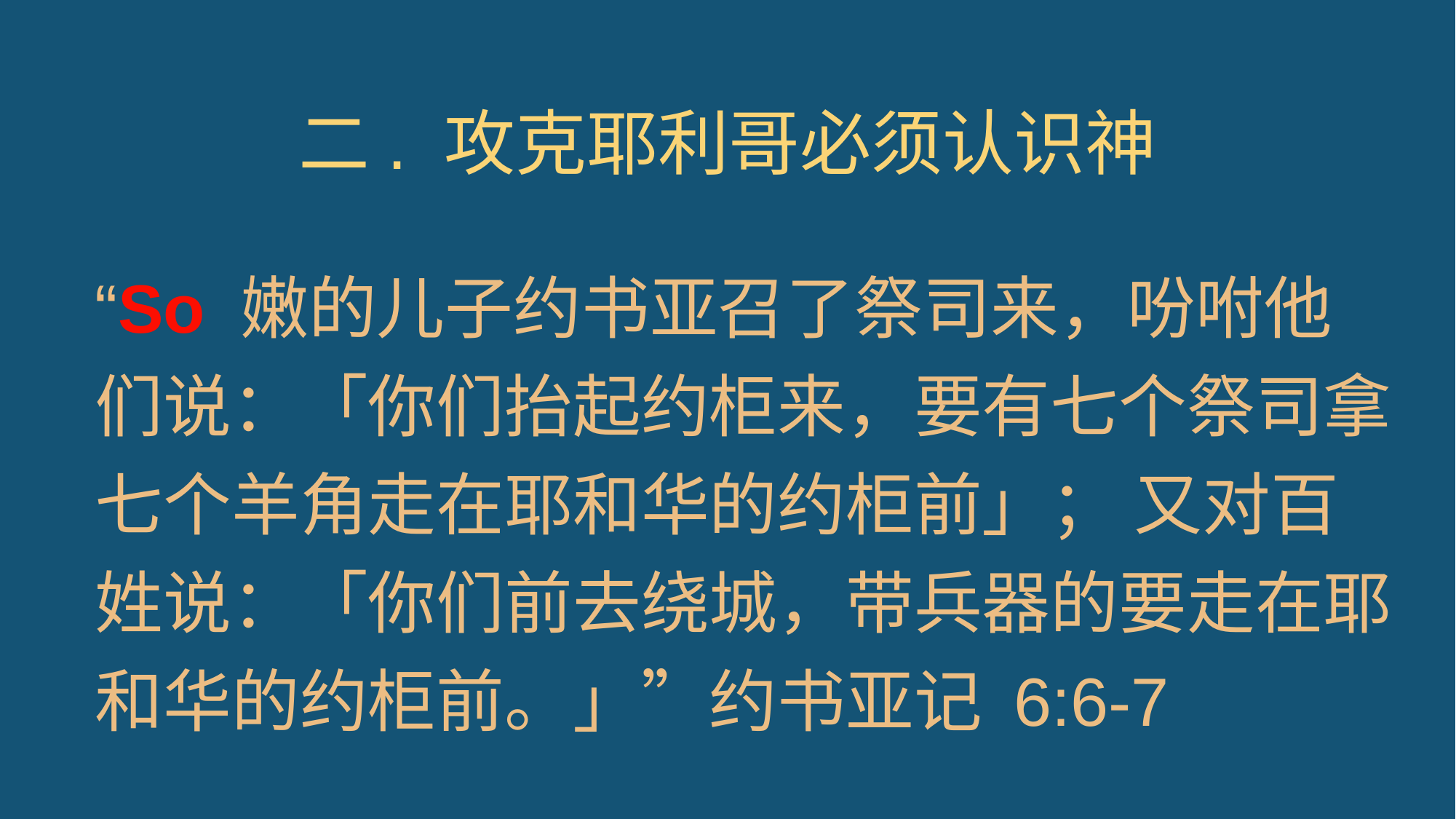

# 二. 攻克耶利哥必须认识神
“So 嫩的儿子约书亚召了祭司来，吩咐他们说：「你们抬起约柜来，要有七个祭司拿七个羊角走在耶和华的约柜前」； 又对百姓说：「你们前去绕城，带兵器的要走在耶和华的约柜前。」”约书亚记 6:6-7